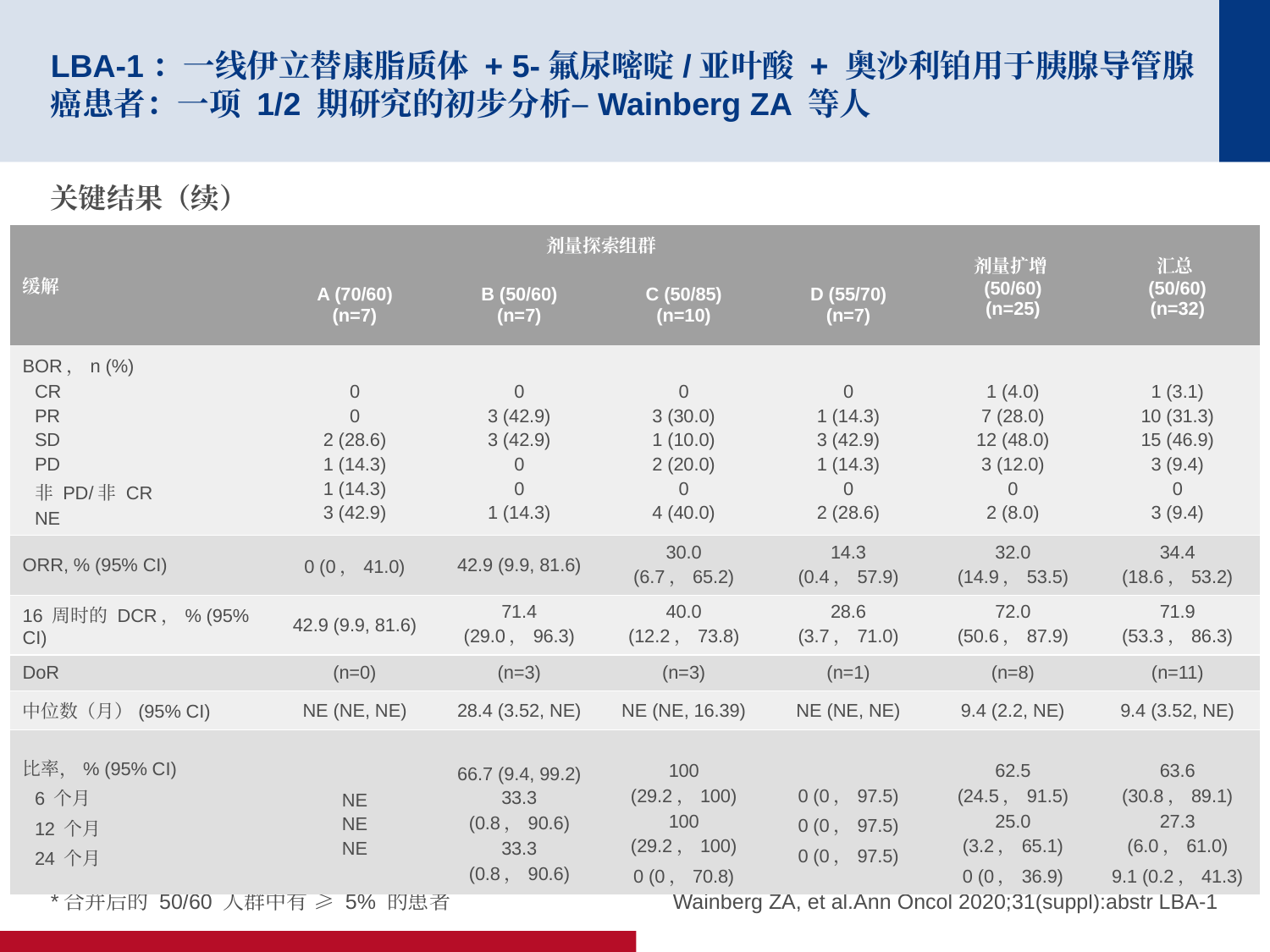

# LBA-1：一线伊立替康脂质体 + 5-氟尿嘧啶/亚叶酸 + 奥沙利铂用于胰腺导管腺癌患者：一项 1/2 期研究的初步分析–Wainberg ZA 等人
关键结果（续）

| 缓解 | 剂量探索组群 |  |  |  | 剂量扩增 (50/60) (n=25) | 汇总 (50/60) (n=32) |
| --- | --- | --- | --- | --- | --- | --- |
|  | A (70/60) (n=7) | B (50/60) (n=7) | C (50/85) (n=10) | D (55/70) (n=7) |  |  |
| BOR，n (%) CR PR SD PD 非 PD/非 CR NE | 0 0 2 (28.6) 1 (14.3) 1 (14.3) 3 (42.9) | 0 3 (42.9) 3 (42.9) 0 0 1 (14.3) | 0 3 (30.0) 1 (10.0) 2 (20.0) 0 4 (40.0) | 0 1 (14.3) 3 (42.9) 1 (14.3) 0 2 (28.6) | 1 (4.0) 7 (28.0) 12 (48.0) 3 (12.0) 0 2 (8.0) | 1 (3.1) 10 (31.3) 15 (46.9) 3 (9.4) 0 3 (9.4) |
| ORR, % (95% CI) | 0 (0，41.0) | 42.9 (9.9, 81.6) | 30.0 (6.7，65.2) | 14.3 (0.4，57.9) | 32.0 (14.9，53.5) | 34.4 (18.6，53.2) |
| 16 周时的 DCR，% (95% CI) | 42.9 (9.9, 81.6) | 71.4 (29.0，96.3) | 40.0 (12.2，73.8) | 28.6 (3.7，71.0) | 72.0 (50.6，87.9) | 71.9 (53.3，86.3) |
| DoR | (n=0) | (n=3) | (n=3) | (n=1) | (n=8) | (n=11) |
| 中位数（月）(95% CI) | NE (NE, NE) | 28.4 (3.52, NE) | NE (NE, 16.39) | NE (NE, NE) | 9.4 (2.2, NE) | 9.4 (3.52, NE) |
| 比率，% (95% CI) 6 个月 12 个月 24 个月 | NE NE NE | 66.7 (9.4, 99.2) 33.3 (0.8，90.6) 33.3 (0.8，90.6) | 100 (29.2，100) 100 (29.2，100) 0 (0，70.8) | 0 (0，97.5) 0 (0，97.5) 0 (0，97.5) | 62.5 (24.5，91.5) 25.0 (3.2，65.1) 0 (0，36.9) | 63.6 (30.8，89.1) 27.3 (6.0，61.0) 9.1 (0.2，41.3) |
*合并后的 50/60 人群中有 ≥ 5% 的患者
Wainberg ZA, et al.Ann Oncol 2020;31(suppl):abstr LBA-1